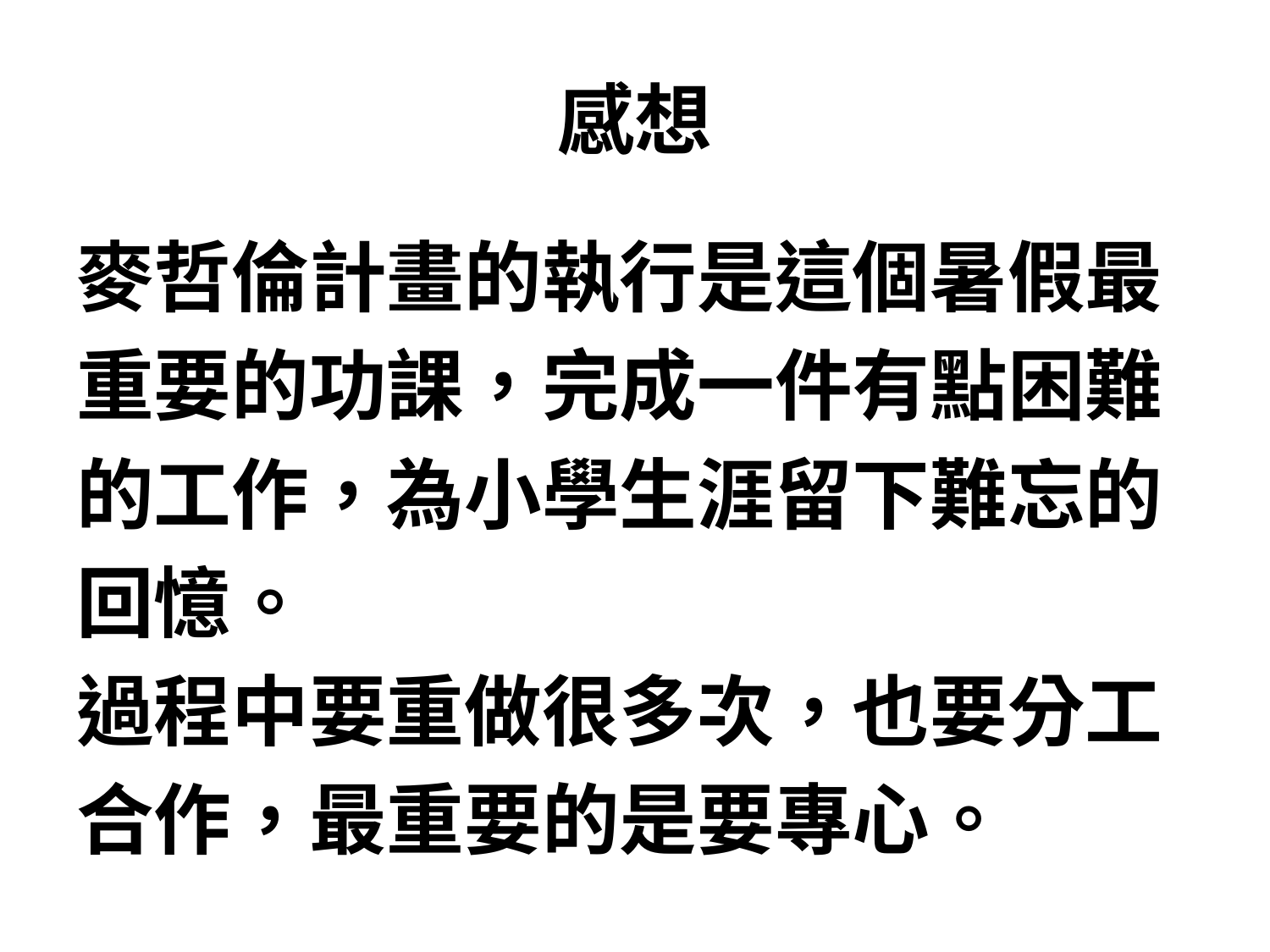

# 感想
麥哲倫計畫的執行是這個暑假最
重要的功課，完成一件有點困難
的工作，為小學生涯留下難忘的
回憶。
過程中要重做很多次，也要分工
合作，最重要的是要專心。